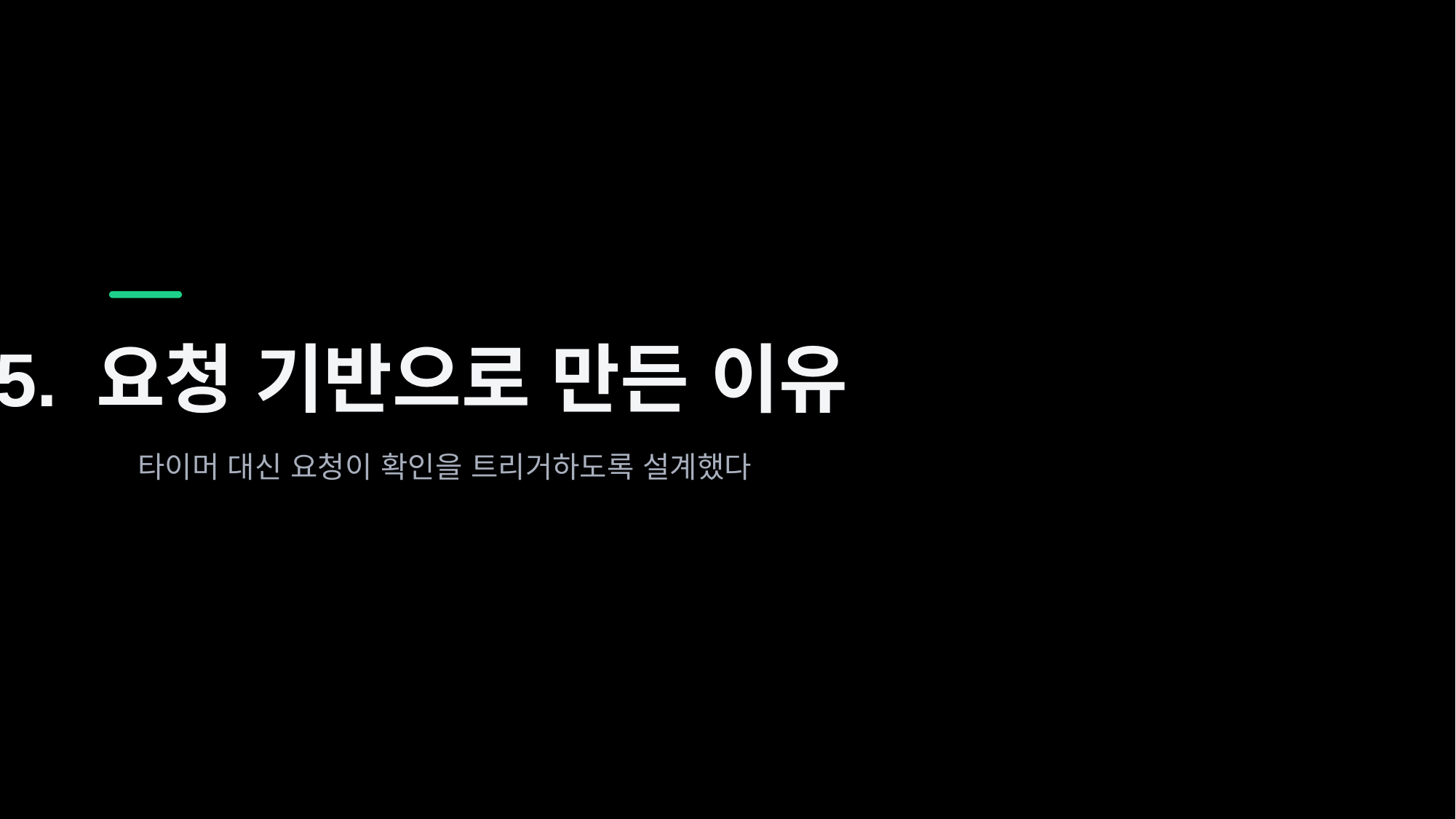

5. 요청 기반으로 만든 이유
타이머 대신 요청이 확인을 트리거하도록 설계했다